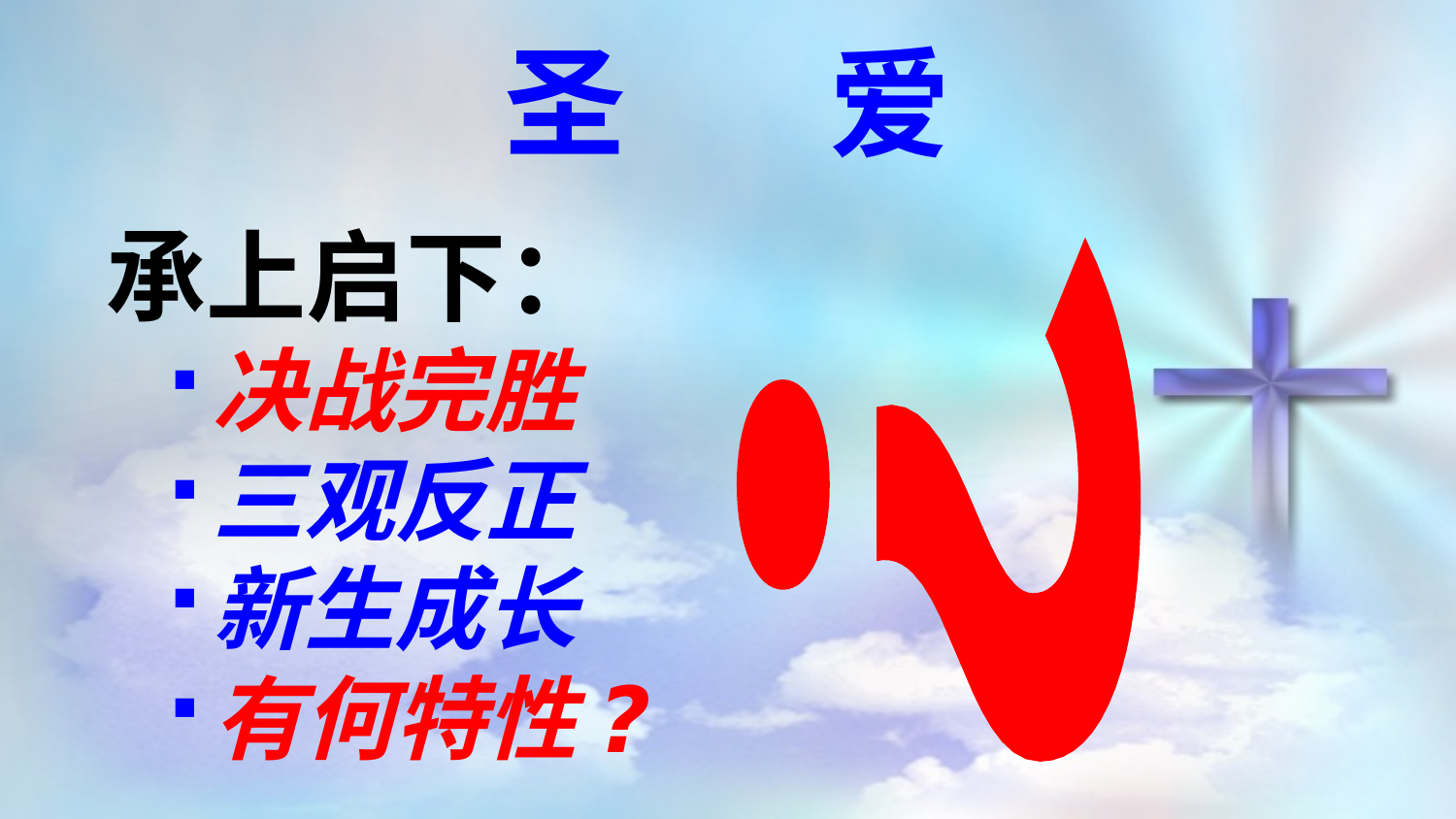

圣   爱
承上启下：
决战完胜
三观反正
新生成长
有何特性?
？